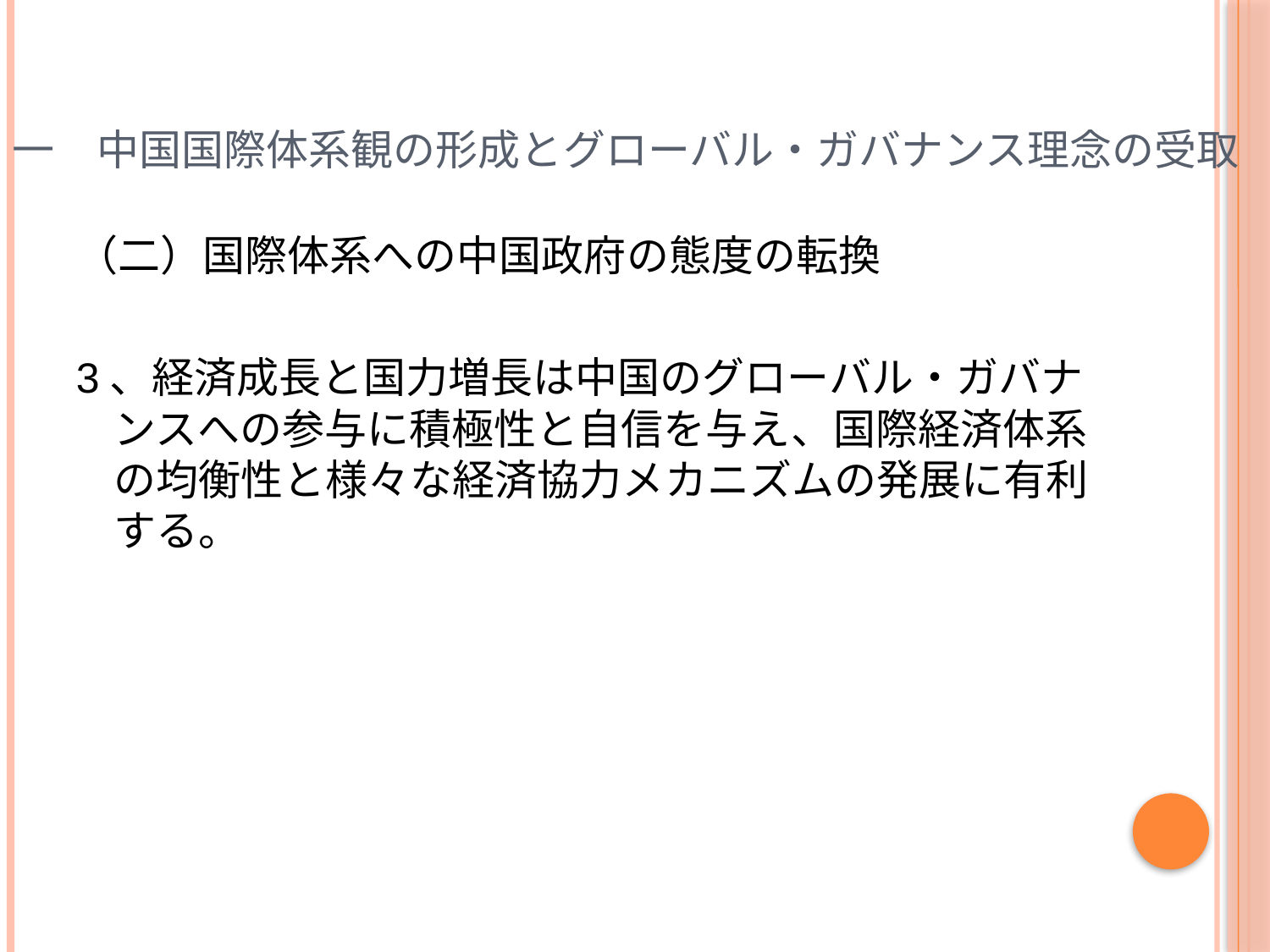

# 一　中国国際体系観の形成とグローバル・ガバナンス理念の受取
（二）国際体系への中国政府の態度の転換

3、経済成長と国力増長は中国のグローバル・ガバナンスへの参与に積極性と自信を与え、国際経済体系の均衡性と様々な経済協力メカニズムの発展に有利する。